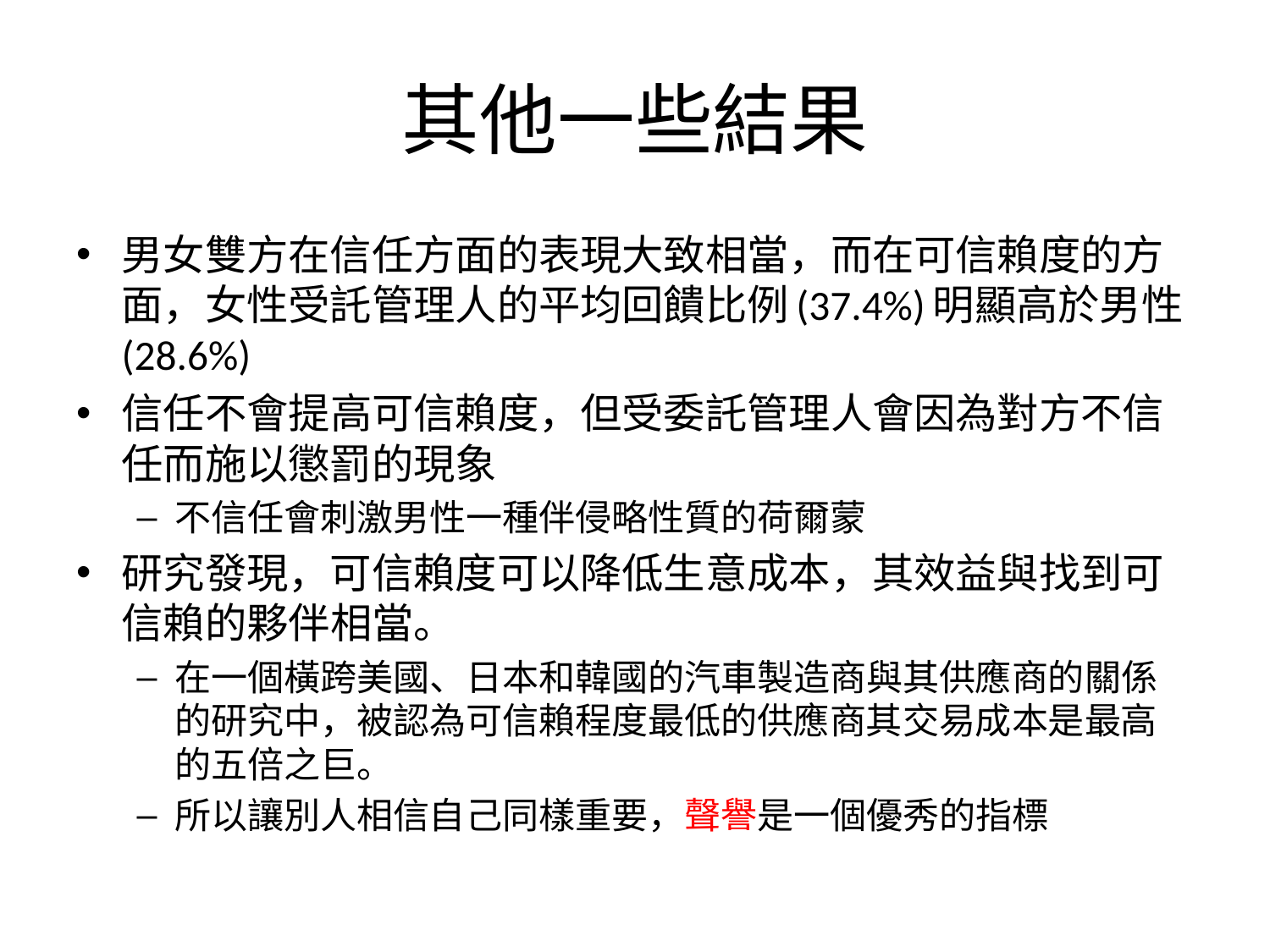

# 其他一些結果
男女雙方在信任方面的表現大致相當，而在可信賴度的方面，女性受託管理人的平均回饋比例(37.4%)明顯高於男性(28.6%)
信任不會提高可信賴度，但受委託管理人會因為對方不信任而施以懲罰的現象
不信任會刺激男性一種伴侵略性質的荷爾蒙
研究發現，可信賴度可以降低生意成本，其效益與找到可信賴的夥伴相當。
在一個橫跨美國、日本和韓國的汽車製造商與其供應商的關係的研究中，被認為可信賴程度最低的供應商其交易成本是最高的五倍之巨。
所以讓別人相信自己同樣重要，聲譽是一個優秀的指標